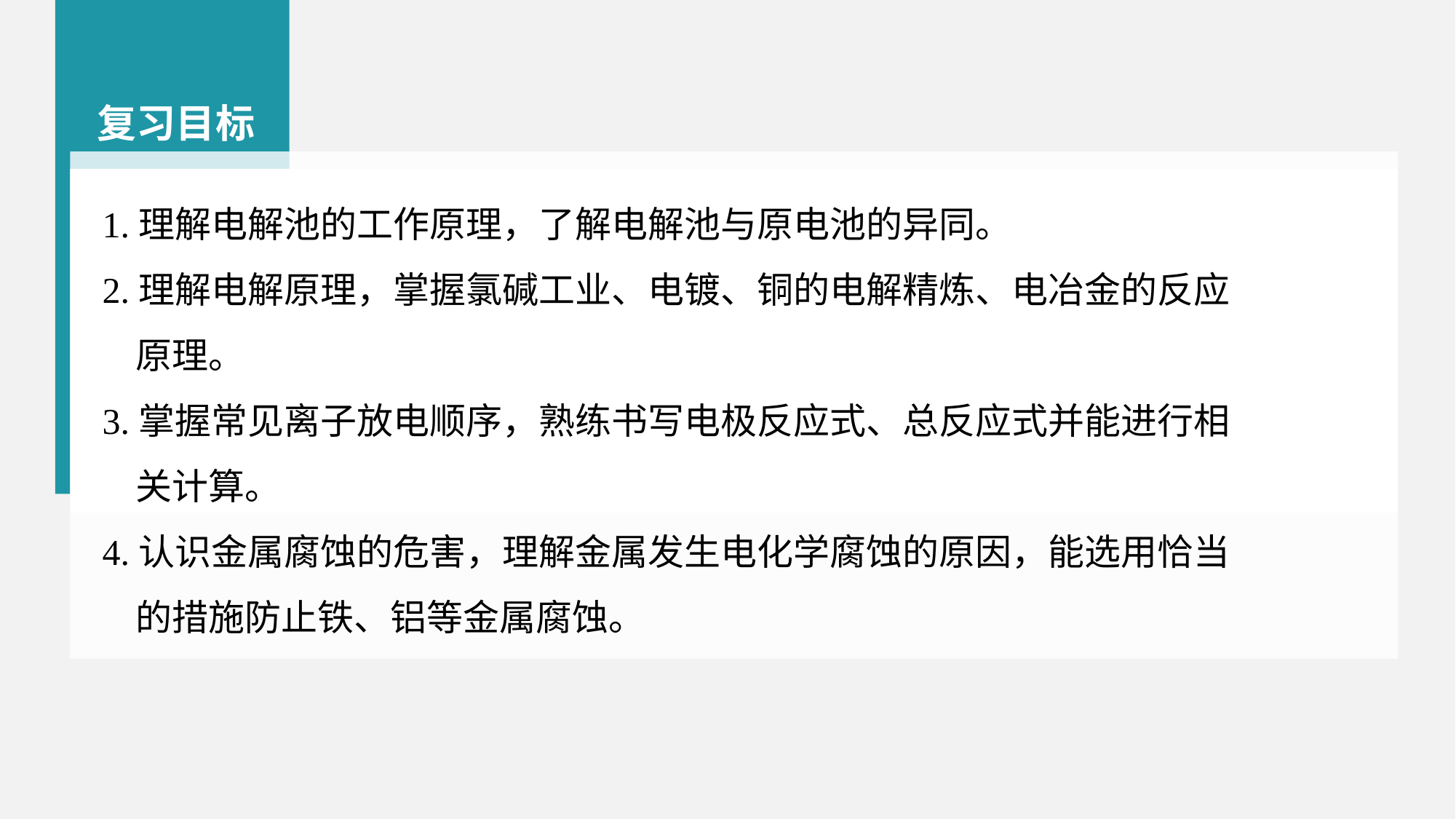

复习目标

1.理解电解池的工作原理，了解电解池与原电池的异同。
2.理解电解原理，掌握氯碱工业、电镀、铜的电解精炼、电冶金的反应
   原理。
3.掌握常见离子放电顺序，熟练书写电极反应式、总反应式并能进行相
   关计算。
4.认识金属腐蚀的危害，理解金属发生电化学腐蚀的原因，能选用恰当
   的措施防止铁、铝等金属腐蚀。